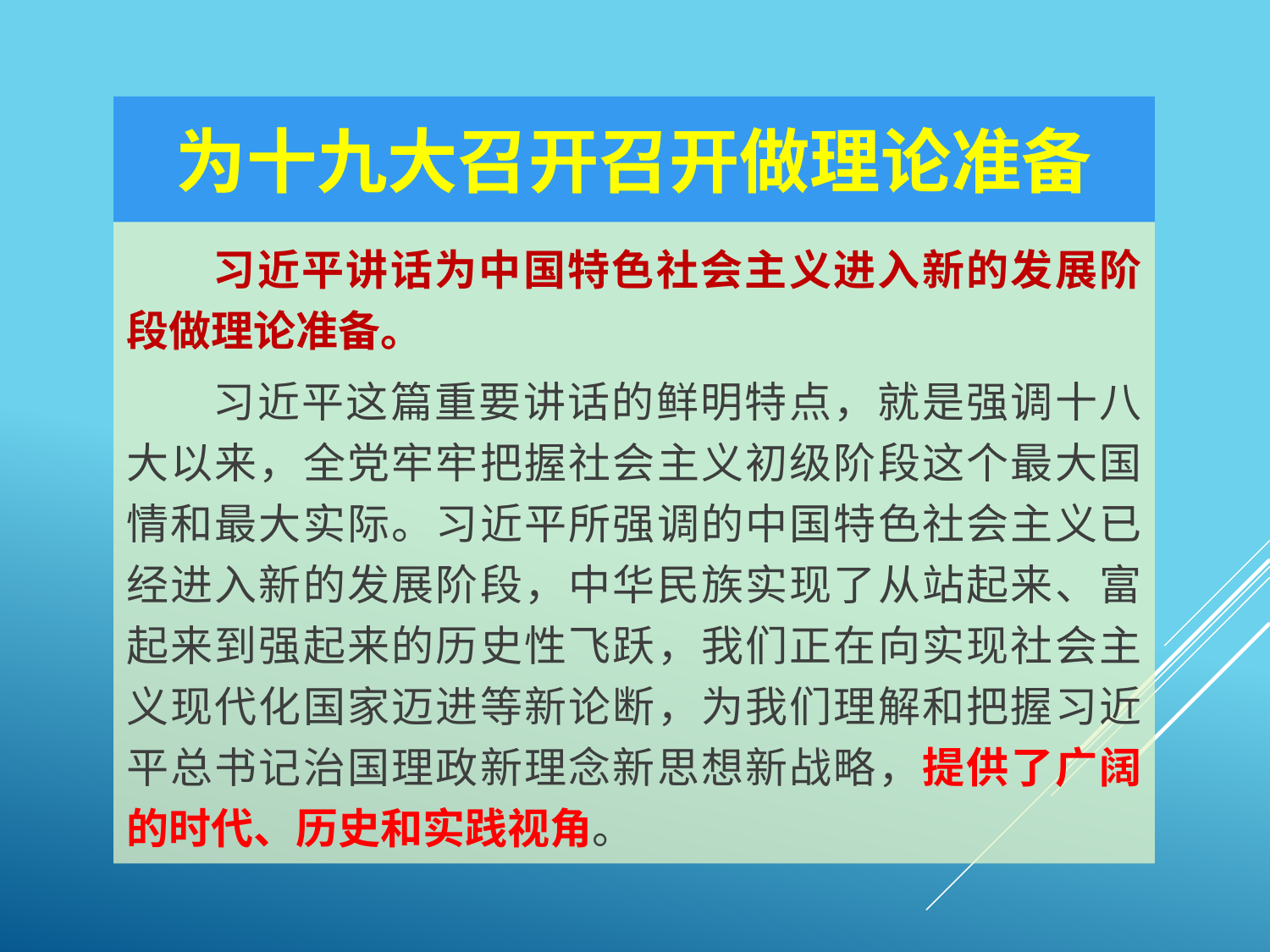

# 为十九大召开召开做理论准备
习近平讲话为中国特色社会主义进入新的发展阶段做理论准备。
习近平这篇重要讲话的鲜明特点，就是强调十八大以来，全党牢牢把握社会主义初级阶段这个最大国情和最大实际。习近平所强调的中国特色社会主义已经进入新的发展阶段，中华民族实现了从站起来、富起来到强起来的历史性飞跃，我们正在向实现社会主义现代化国家迈进等新论断，为我们理解和把握习近平总书记治国理政新理念新思想新战略，提供了广阔的时代、历史和实践视角。